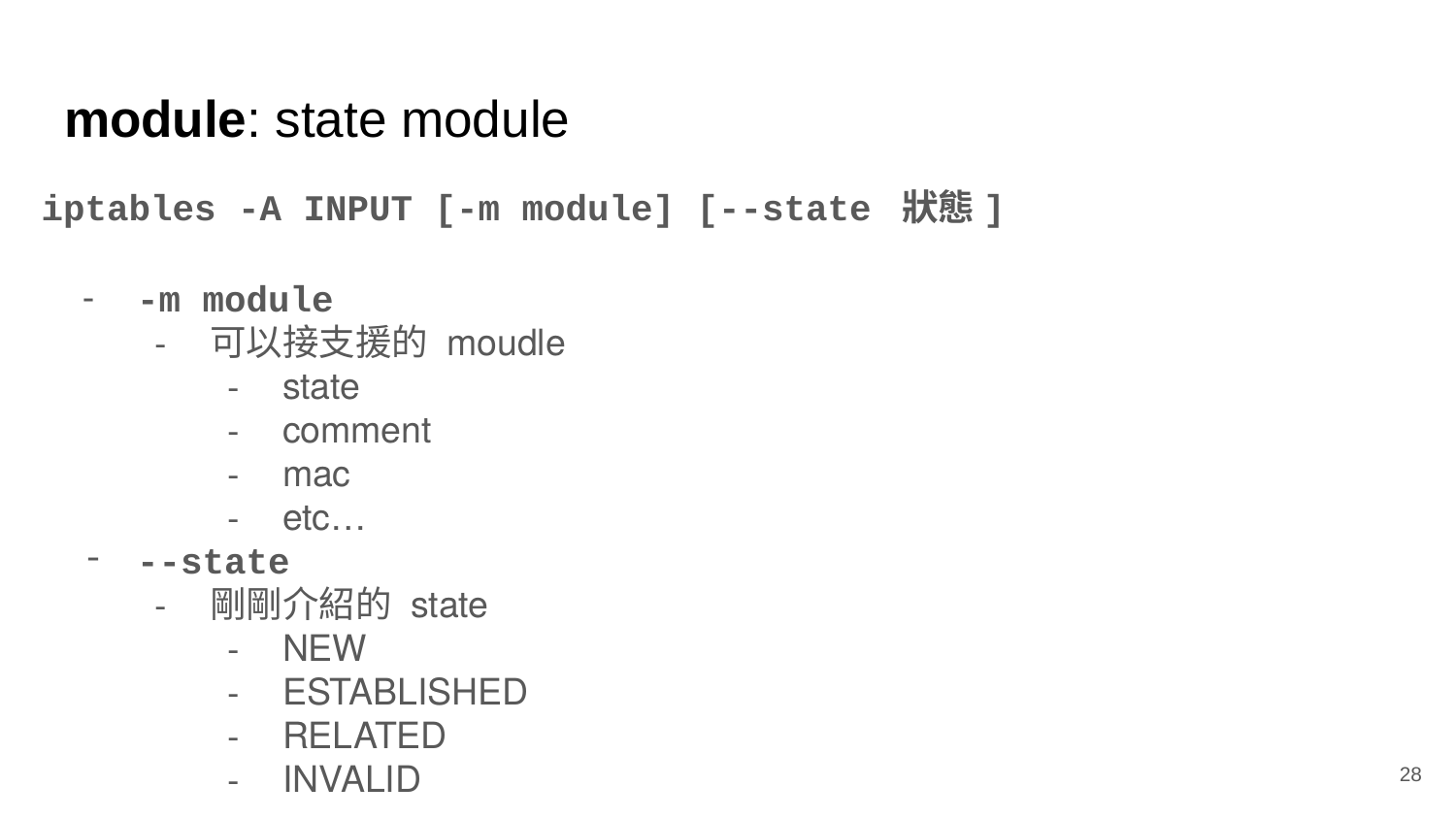

# module: state module
iptables -A INPUT [-m module] [--state 狀態]
-m module
可以接支援的 moudle
state
comment
mac
etc…
--state
剛剛介紹的 state
NEW
ESTABLISHED
RELATED
INVALID
28